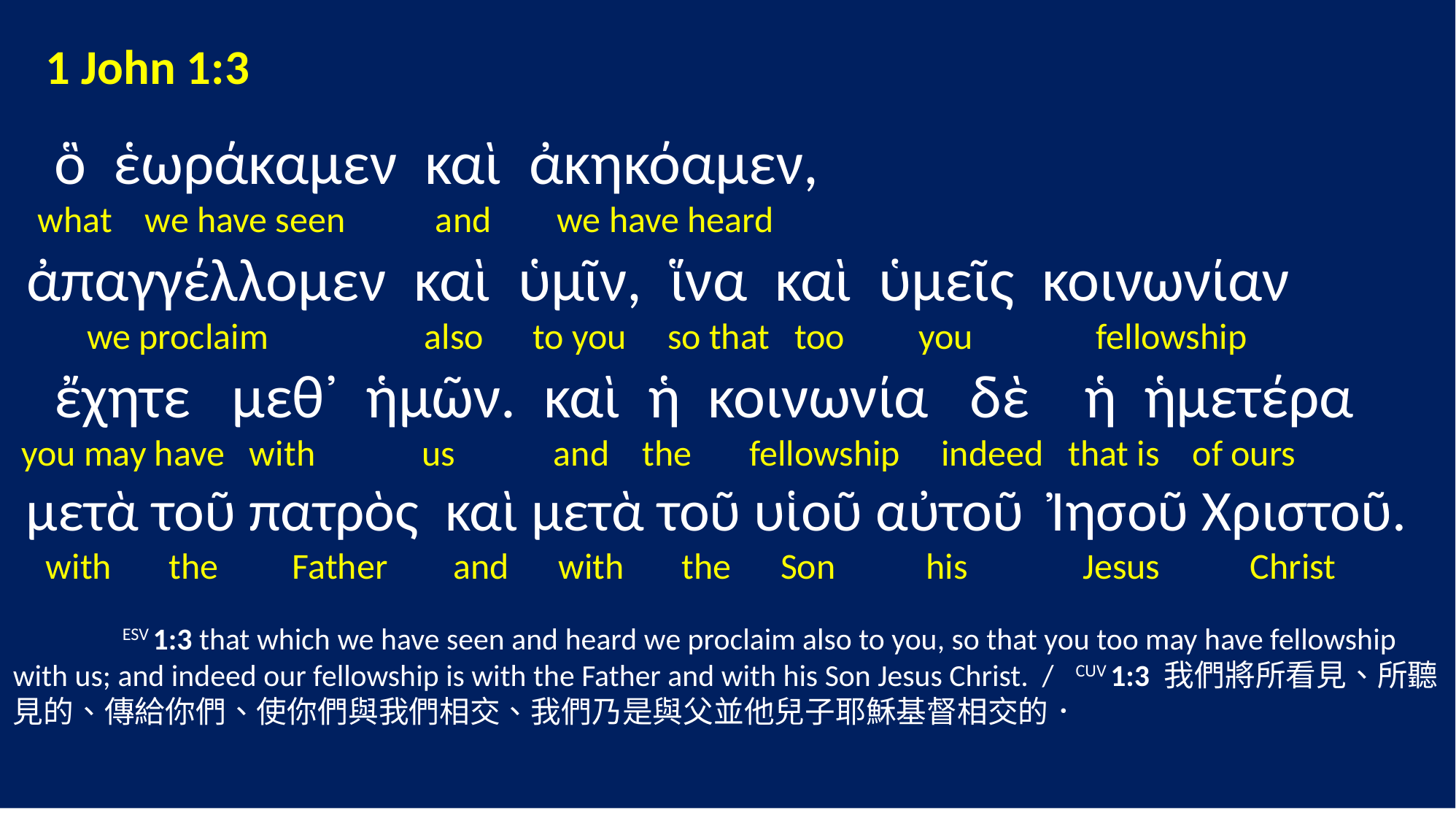

1 John 1:3

   ὃ  ἑωράκαμεν  καὶ  ἀκηκόαμεν,
   what    we have seen           and        we have heard
 ἀπαγγέλλομεν  καὶ  ὑμῖν,  ἵνα  καὶ  ὑμεῖς  κοινωνίαν
         we proclaim                   also      to you     so that   too         you               fellowship
   ἔχητε   μεθ᾽  ἡμῶν.  καὶ  ἡ  κοινωνία   δὲ    ἡ  ἡμετέρα
 you may have   with             us            and    the       fellowship     indeed   that is    of ours
 μετὰ τοῦ πατρὸς  καὶ μετὰ τοῦ υἱοῦ αὐτοῦ  Ἰησοῦ Χριστοῦ.
    with       the         Father        and      with       the      Son           his              Jesus           Christ

	ESV 1:3 that which we have seen and heard we proclaim also to you, so that you too may have fellowship with us; and indeed our fellowship is with the Father and with his Son Jesus Christ.  /   CUV 1:3 我們將所看見、所聽見的、傳給你們、使你們與我們相交、我們乃是與父並他兒子耶穌基督相交的．